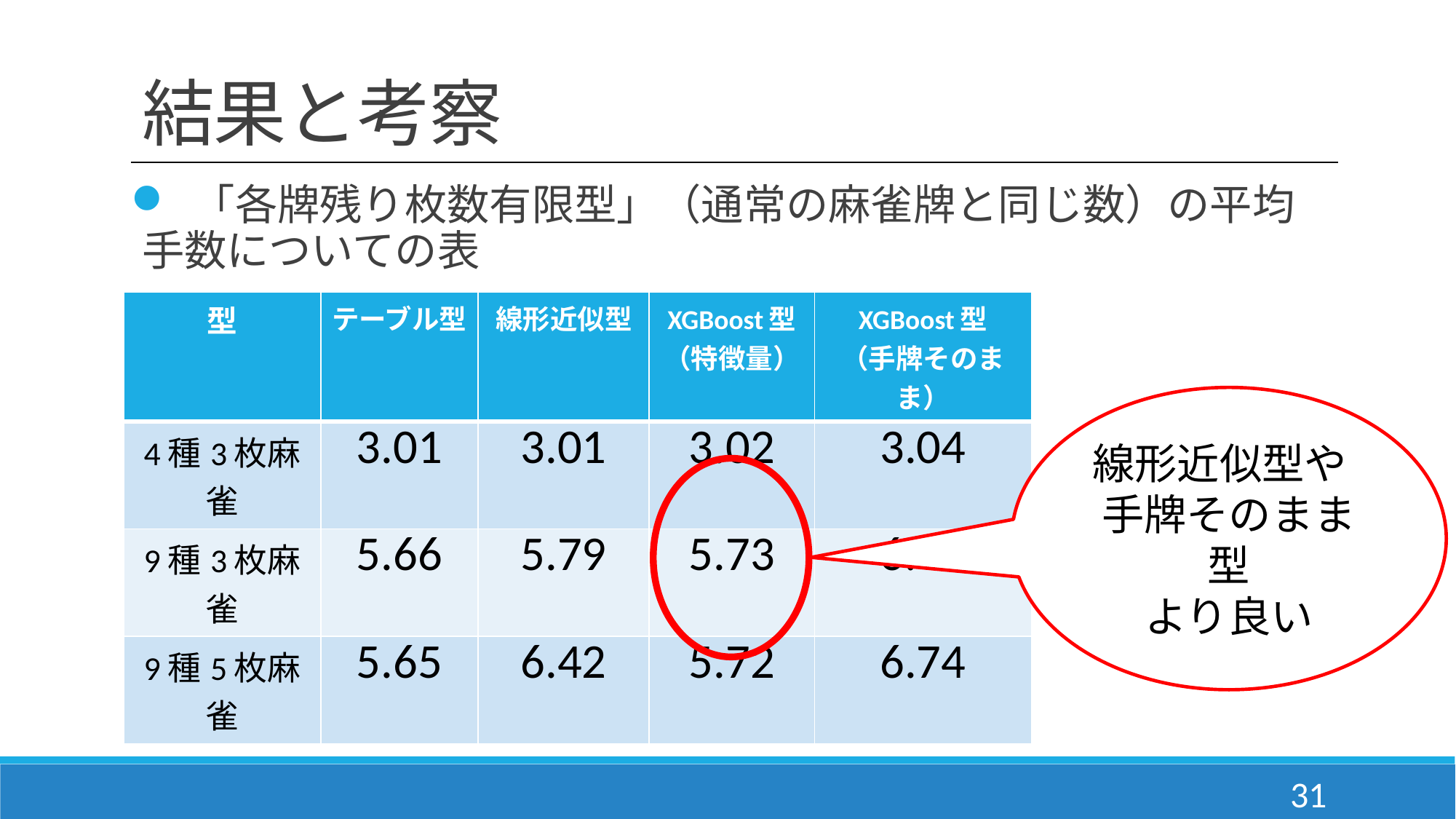

# 結果と考察
 「各牌残り枚数有限型」（通常の麻雀牌と同じ数）の平均手数についての表

| 型 | テーブル型 | 線形近似型 | XGBoost型 （特徴量） | XGBoost型 （手牌そのまま） |
| --- | --- | --- | --- | --- |
| 4種3枚麻雀 | 3.01 | 3.01 | 3.02 | 3.04 |
| 9種3枚麻雀 | 5.66 | 5.79 | 5.73 | 6.42 |
| 9種5枚麻雀 | 5.65 | 6.42 | 5.72 | 6.74 |
線形近似型や   手牌そのまま型
より良い

31